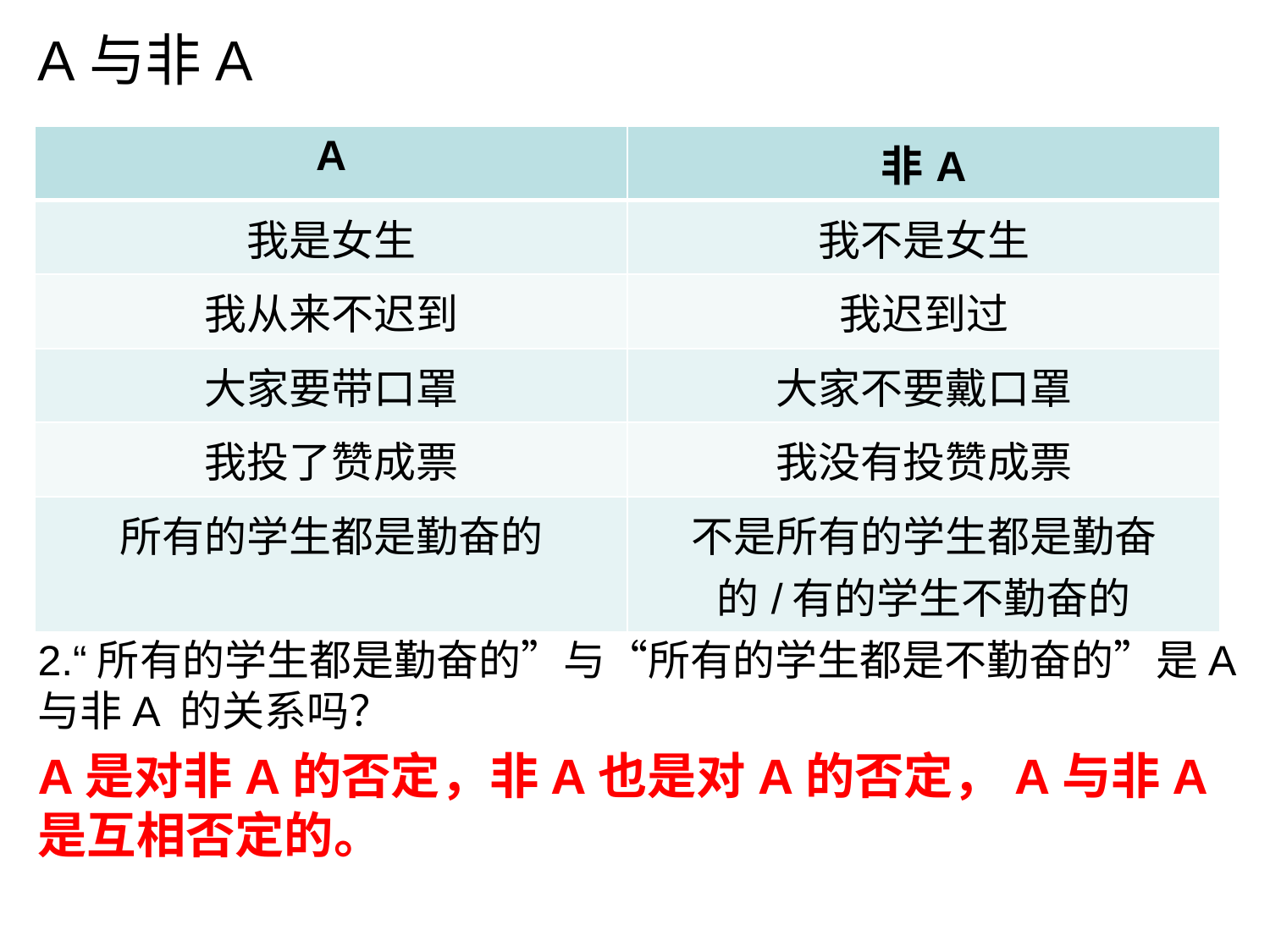

A与非A

1.“我投了赞成票”与“我投了反对票”是A与非A的关系吗？
2.“所有的学生都是勤奋的”与“所有的学生都是不勤奋的”是A与非A 的关系吗？
A是对非A的否定，非A也是对A的否定，A与非A 是互相否定的。

| A | 非A |
| --- | --- |
| 我是女生 | 我不是女生 |
| 我从来不迟到 | 我迟到过 |
| 大家要带口罩 | 大家不要戴口罩 |
| 我投了赞成票 | 我没有投赞成票 |
| 所有的学生都是勤奋的 | 不是所有的学生都是勤奋的/有的学生不勤奋的 |
| A | 非A |
| --- | --- |
| 我是女生 |  |
| 我从来不迟到 |  |
| 大家要带口罩 |  |
| 我投了赞成票 |  |
| 所有的学生都是勤奋的 |  |